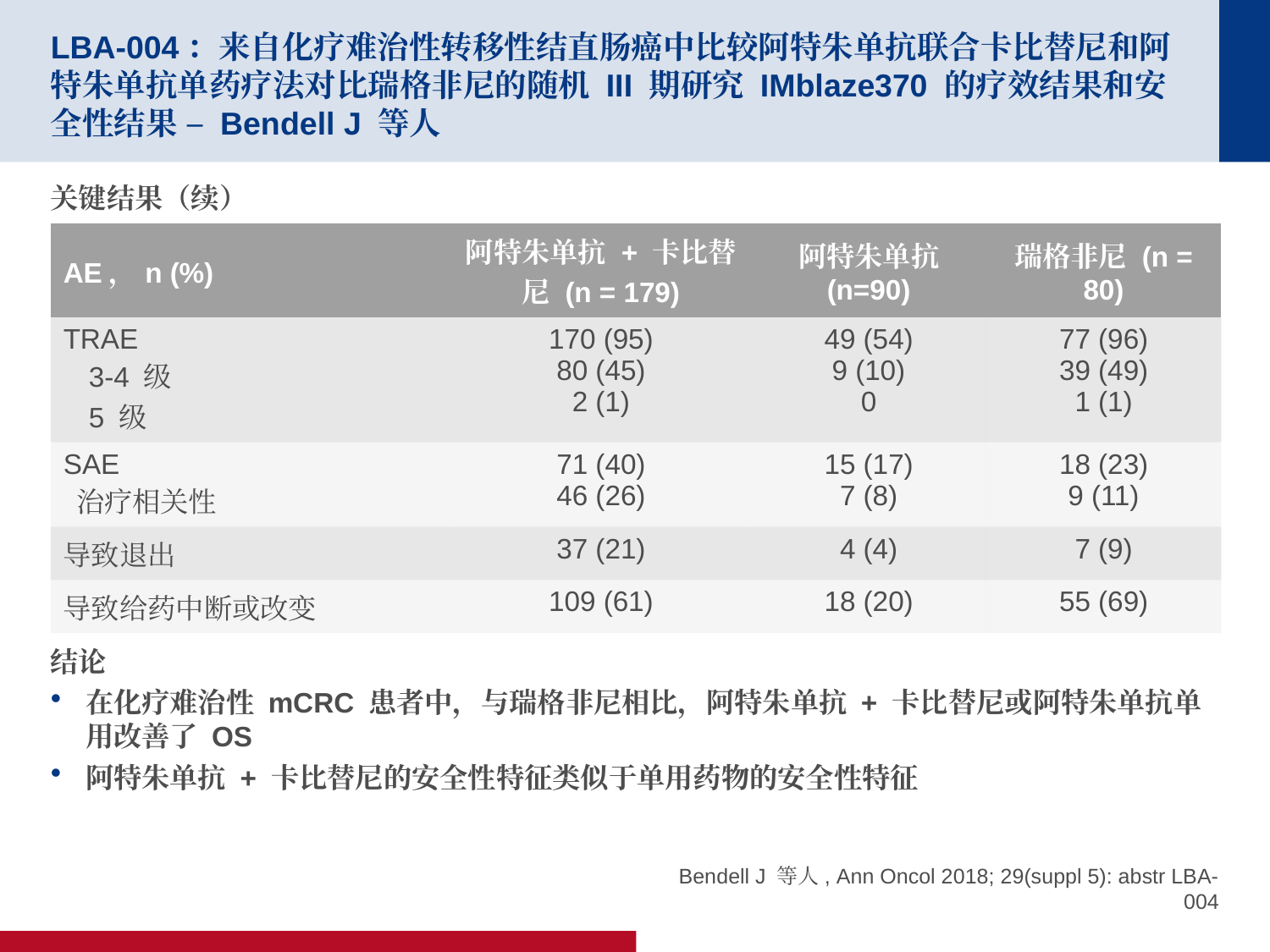

# LBA-004：来自化疗难治性转移性结直肠癌中比较阿特朱单抗联合卡比替尼和阿特朱单抗单药疗法对比瑞格非尼的随机 III 期研究 IMblaze370 的疗效结果和安全性结果 – Bendell J 等人
关键结果（续）
结论
在化疗难治性 mCRC 患者中，与瑞格非尼相比，阿特朱单抗 + 卡比替尼或阿特朱单抗单用改善了 OS
阿特朱单抗 + 卡比替尼的安全性特征类似于单用药物的安全性特征
| AE，n (%) | 阿特朱单抗 + 卡比替尼 (n = 179) | 阿特朱单抗 (n=90) | 瑞格非尼 (n = 80) |
| --- | --- | --- | --- |
| TRAE 3-4 级 5 级 | 170 (95) 80 (45) 2 (1) | 49 (54) 9 (10) 0 | 77 (96) 39 (49) 1 (1) |
| SAE 治疗相关性 | 71 (40) 46 (26) | 15 (17) 7 (8) | 18 (23) 9 (11) |
| 导致退出 | 37 (21) | 4 (4) | 7 (9) |
| 导致给药中断或改变 | 109 (61) | 18 (20) | 55 (69) |
Bendell J 等人, Ann Oncol 2018; 29(suppl 5): abstr LBA-004